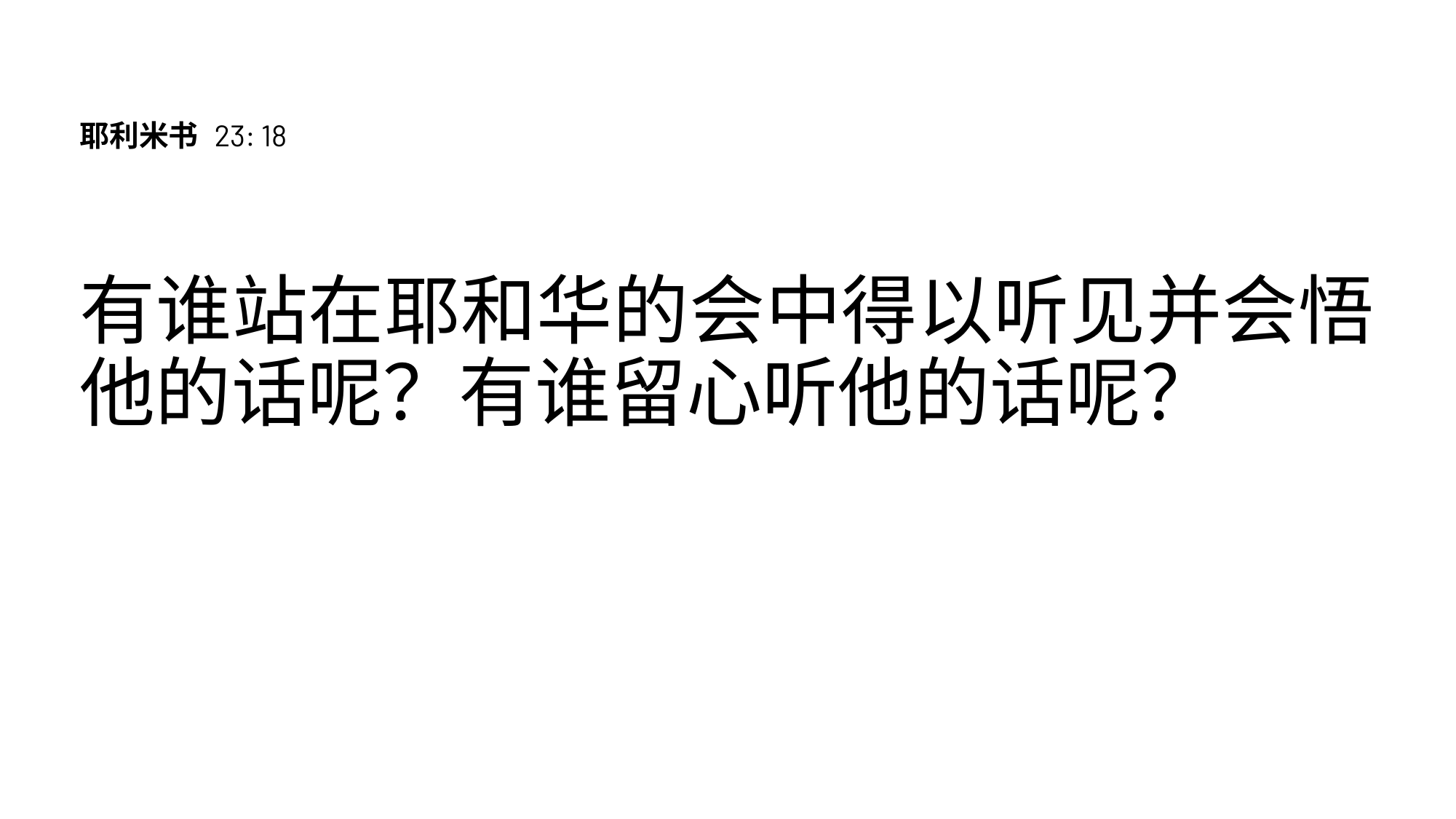

# 耶利米书  23: 18
有谁站在耶和华的会中得以听见并会悟他的话呢？有谁留心听他的话呢？